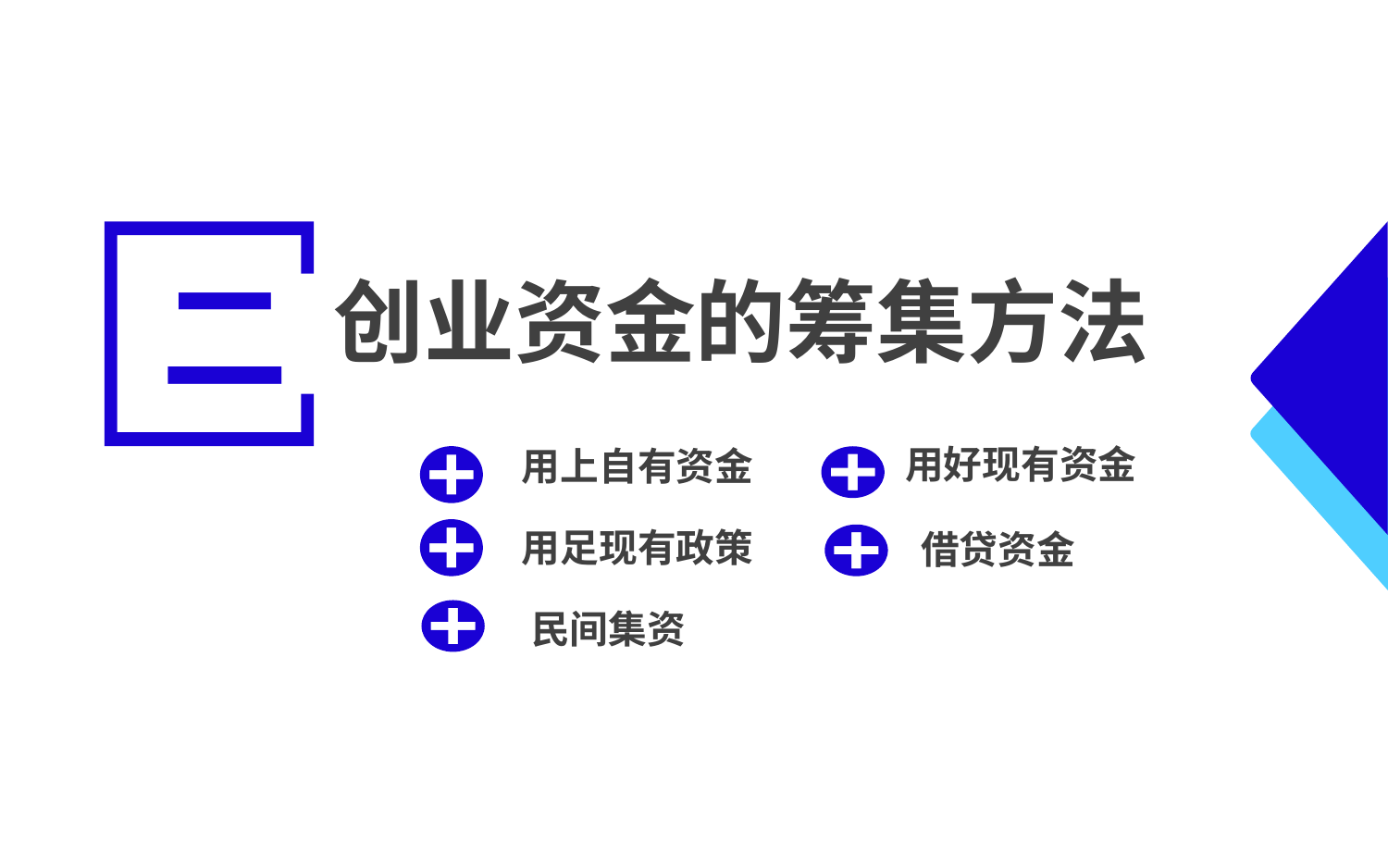

二
创业资金的筹集方法

用好现有资金
用上自有资金

用足现有政策
借贷资金

民间集资